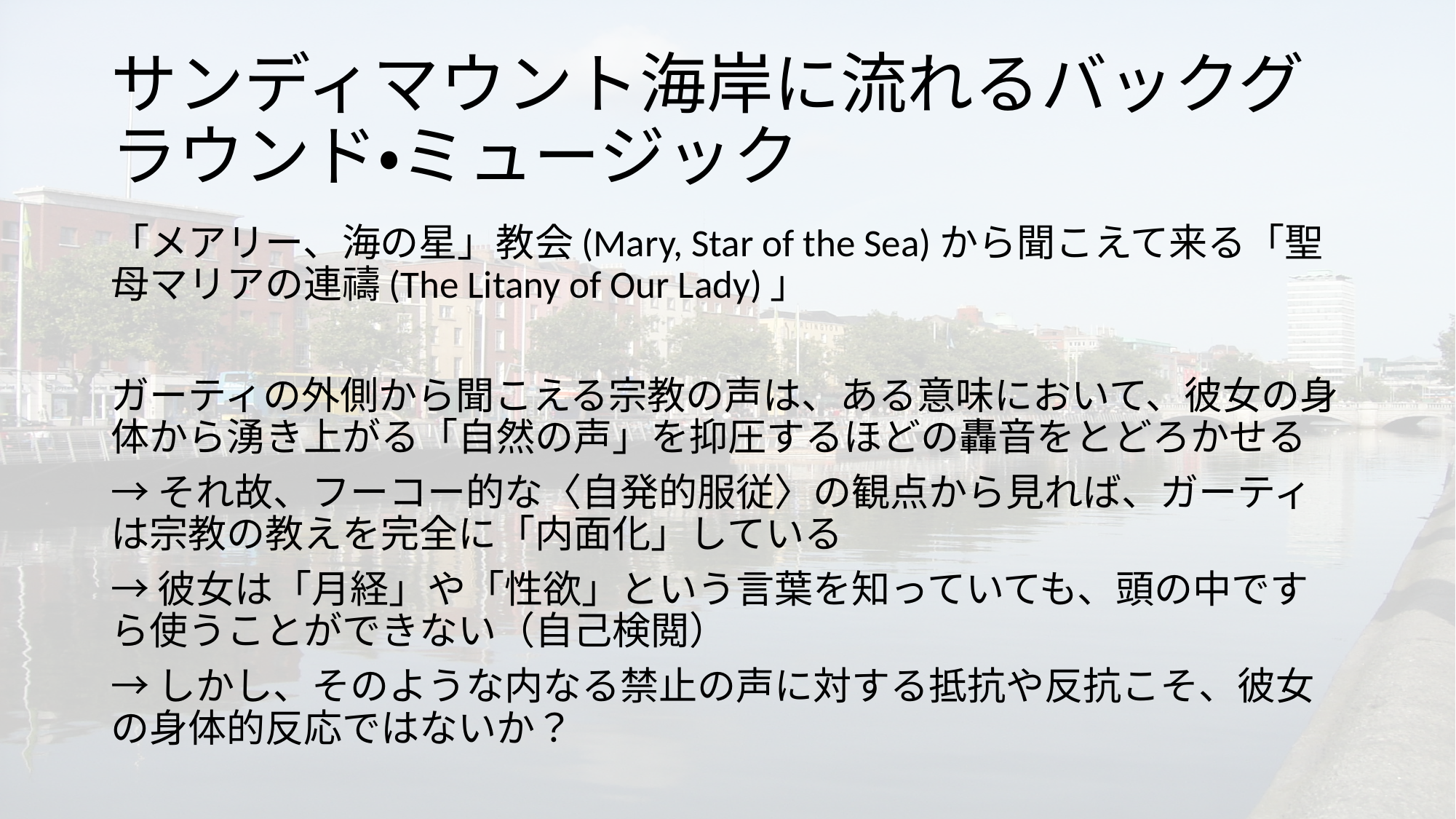

# サンディマウント海岸に流れるバックグラウンド・ミュージック
「メアリー、海の星」教会(Mary, Star of the Sea)から聞こえて来る「聖母マリアの連禱(The Litany of Our Lady)」

ガーティの外側から聞こえる宗教の声は、ある意味において、彼女の身体から湧き上がる「自然の声」を抑圧するほどの轟音をとどろかせる
→それ故、フーコー的な〈自発的服従〉の観点から見れば、ガーティは宗教の教えを完全に「内面化」している
→彼女は「月経」や「性欲」という言葉を知っていても、頭の中ですら使うことができない（自己検閲）
→しかし、そのような内なる禁止の声に対する抵抗や反抗こそ、彼女の身体的反応ではないか？